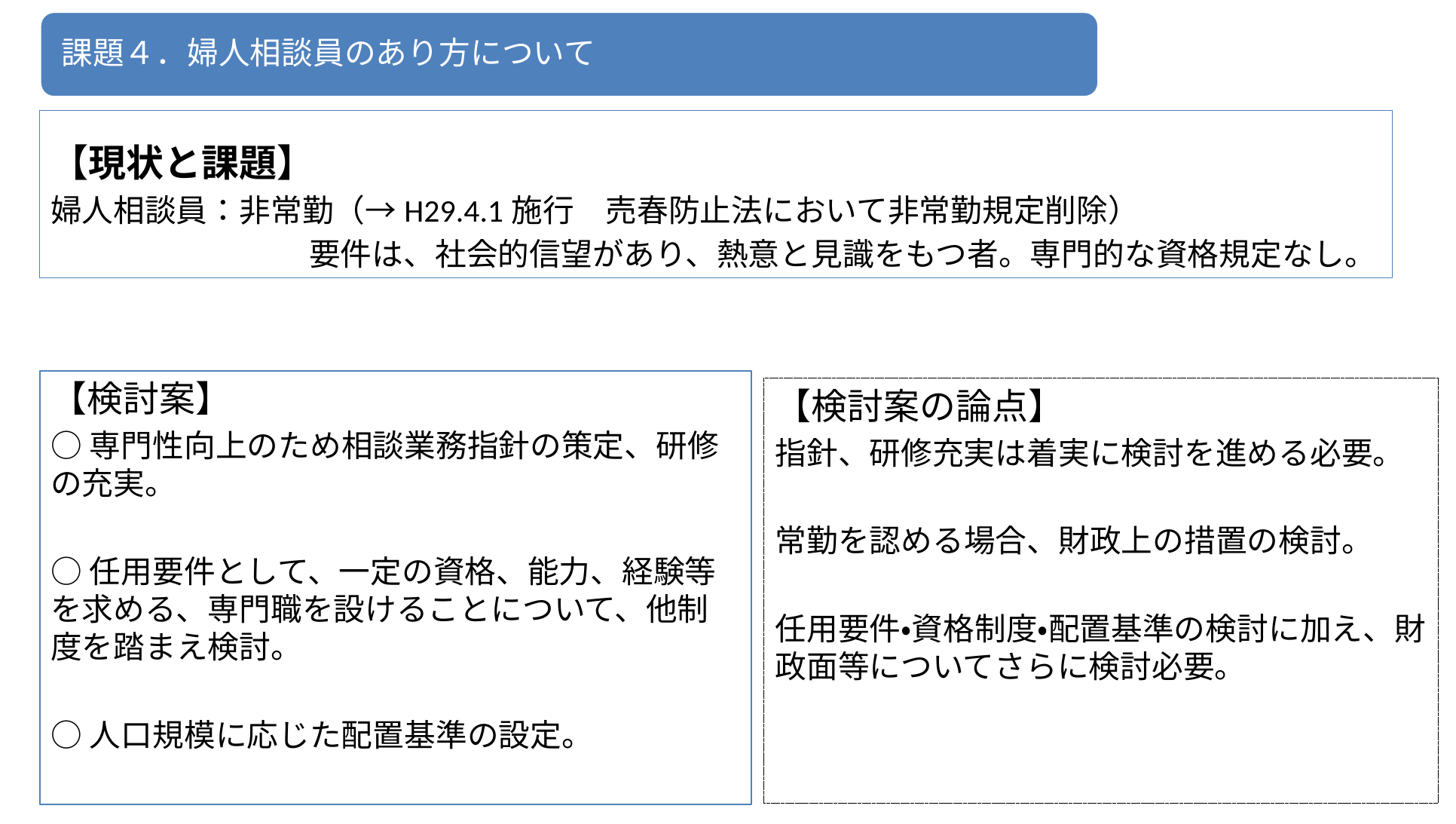

課題４．婦人相談員のあり方について
【現状と課題】
婦人相談員：非常勤（→H29.4.1施行　売春防止法において非常勤規定削除）
　　　　　　　　 要件は、社会的信望があり、熱意と見識をもつ者。専門的な資格規定なし。
【検討案】
○専門性向上のため相談業務指針の策定、研修の充実。

○任用要件として、一定の資格、能力、経験等を求める、専門職を設けることについて、他制度を踏まえ検討。

○人口規模に応じた配置基準の設定。
【検討案の論点】
指針、研修充実は着実に検討を進める必要。

常勤を認める場合、財政上の措置の検討。

任用要件・資格制度・配置基準の検討に加え、財政面等についてさらに検討必要。